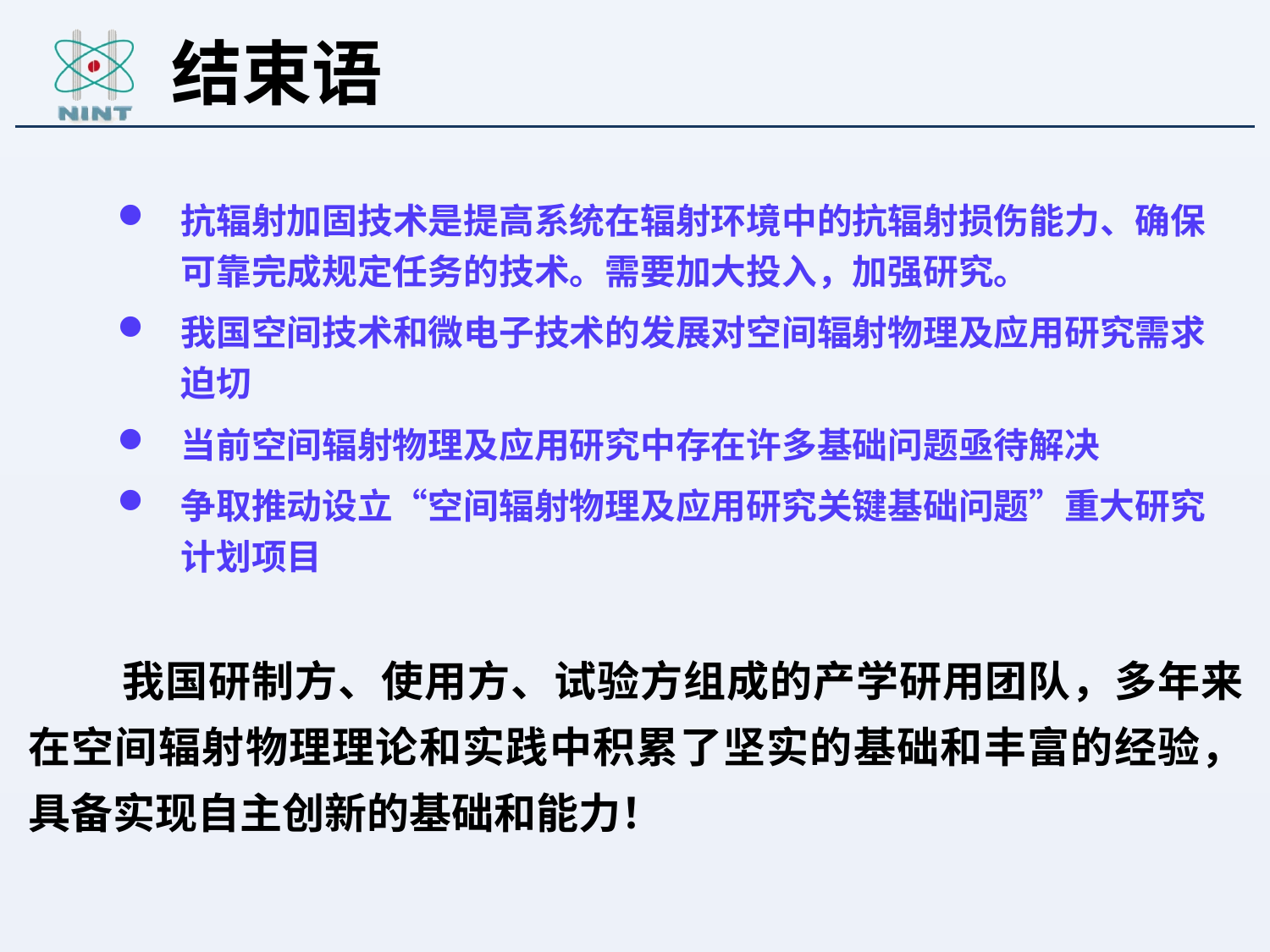

# 结束语
抗辐射加固技术是提高系统在辐射环境中的抗辐射损伤能力、确保可靠完成规定任务的技术。需要加大投入，加强研究。
我国空间技术和微电子技术的发展对空间辐射物理及应用研究需求迫切
当前空间辐射物理及应用研究中存在许多基础问题亟待解决
争取推动设立“空间辐射物理及应用研究关键基础问题”重大研究计划项目
        我国研制方、使用方、试验方组成的产学研用团队，多年来在空间辐射物理理论和实践中积累了坚实的基础和丰富的经验，具备实现自主创新的基础和能力！